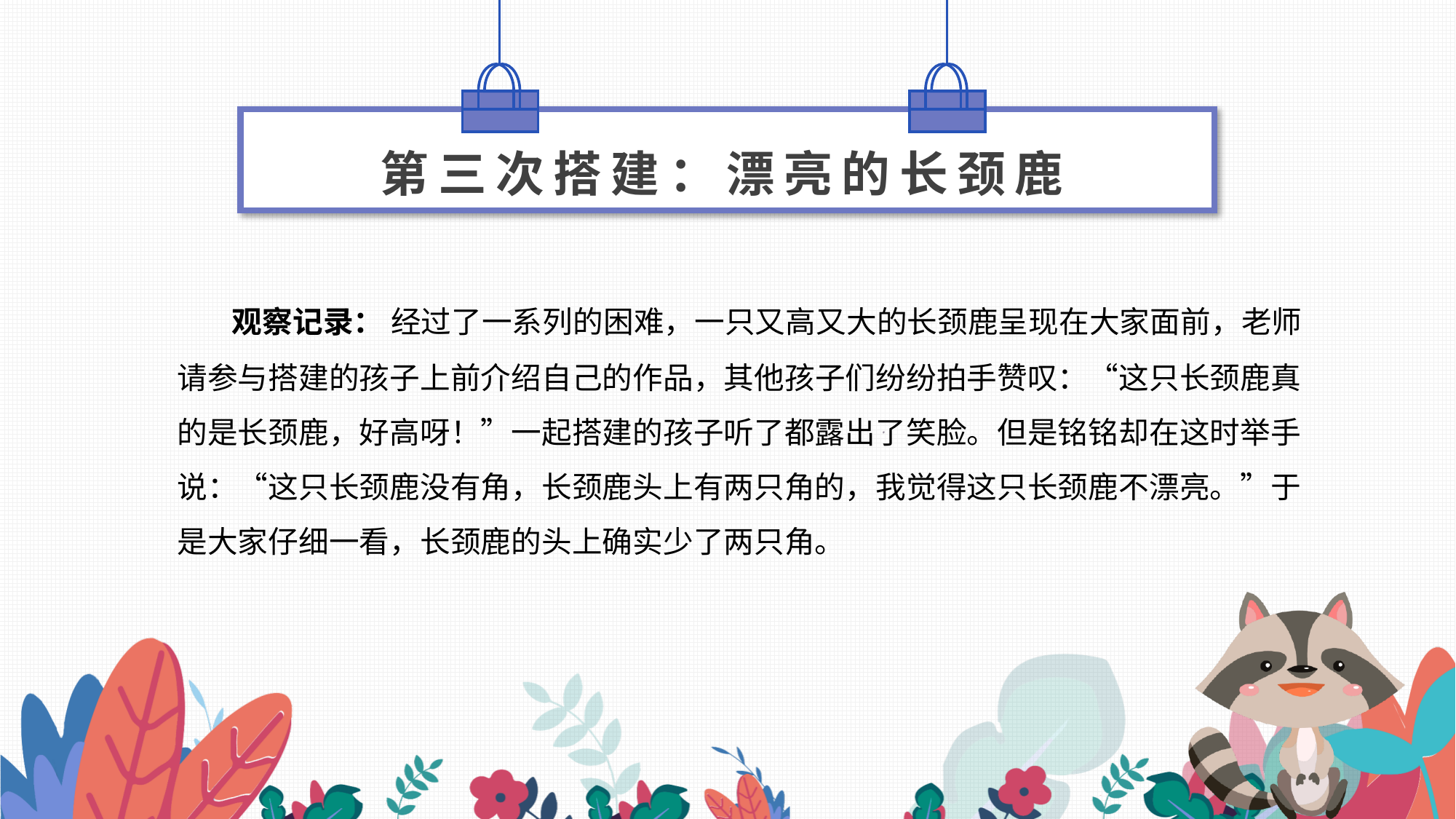

第三次搭建：漂亮的长颈鹿
      观察记录： 经过了一系列的困难，一只又高又大的长颈鹿呈现在大家面前，老师请参与搭建的孩子上前介绍自己的作品，其他孩子们纷纷拍手赞叹：“这只长颈鹿真的是长颈鹿，好高呀！”一起搭建的孩子听了都露出了笑脸。但是铭铭却在这时举手说：“这只长颈鹿没有角，长颈鹿头上有两只角的，我觉得这只长颈鹿不漂亮。”于是大家仔细一看，长颈鹿的头上确实少了两只角。